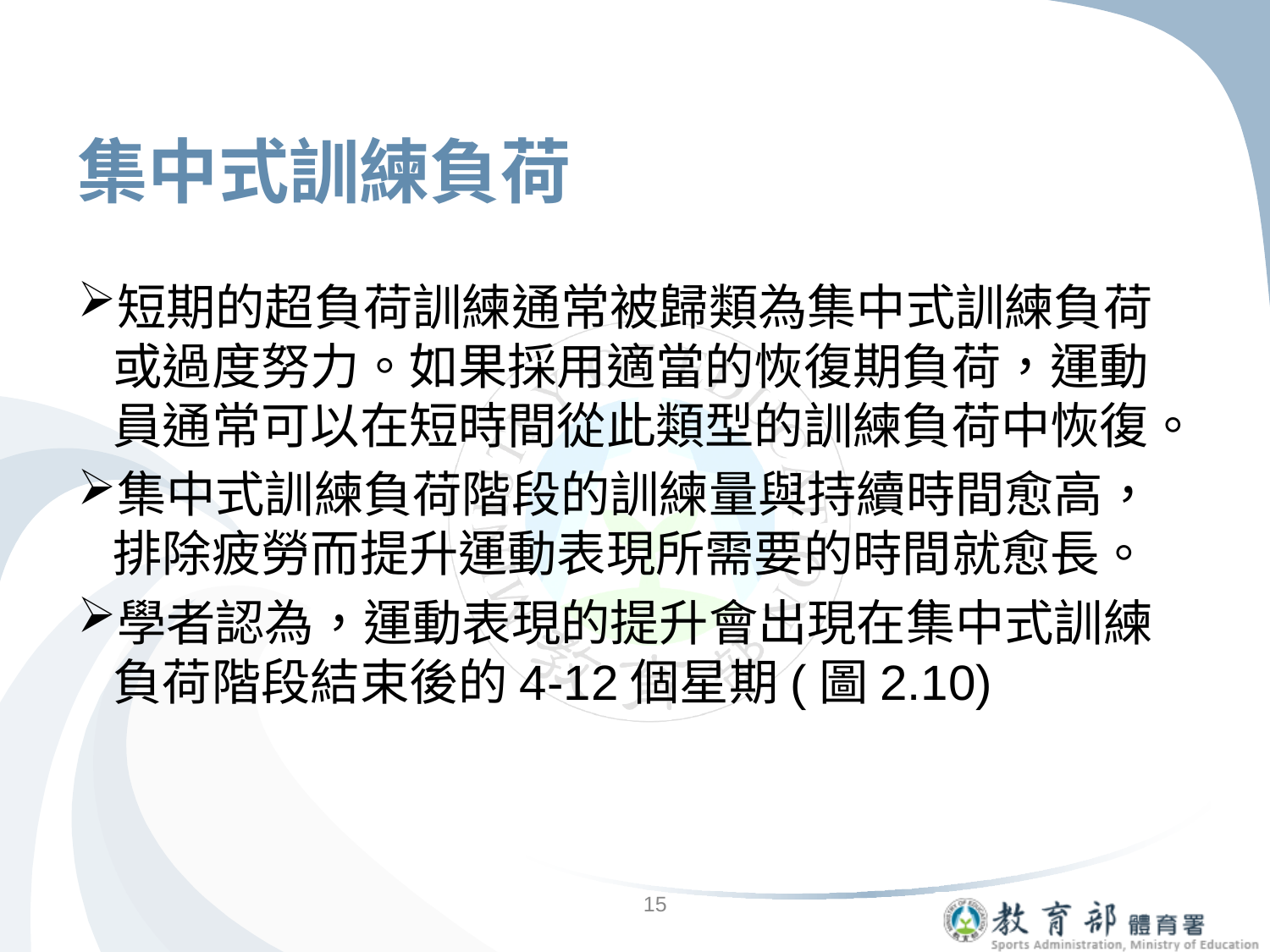

# 集中式訓練負荷
短期的超負荷訓練通常被歸類為集中式訓練負荷或過度努力。如果採用適當的恢復期負荷，運動員通常可以在短時間從此類型的訓練負荷中恢復。
集中式訓練負荷階段的訓練量與持續時間愈高，排除疲勞而提升運動表現所需要的時間就愈長。
學者認為，運動表現的提升會出現在集中式訓練負荷階段結束後的4-12個星期(圖2.10)
15